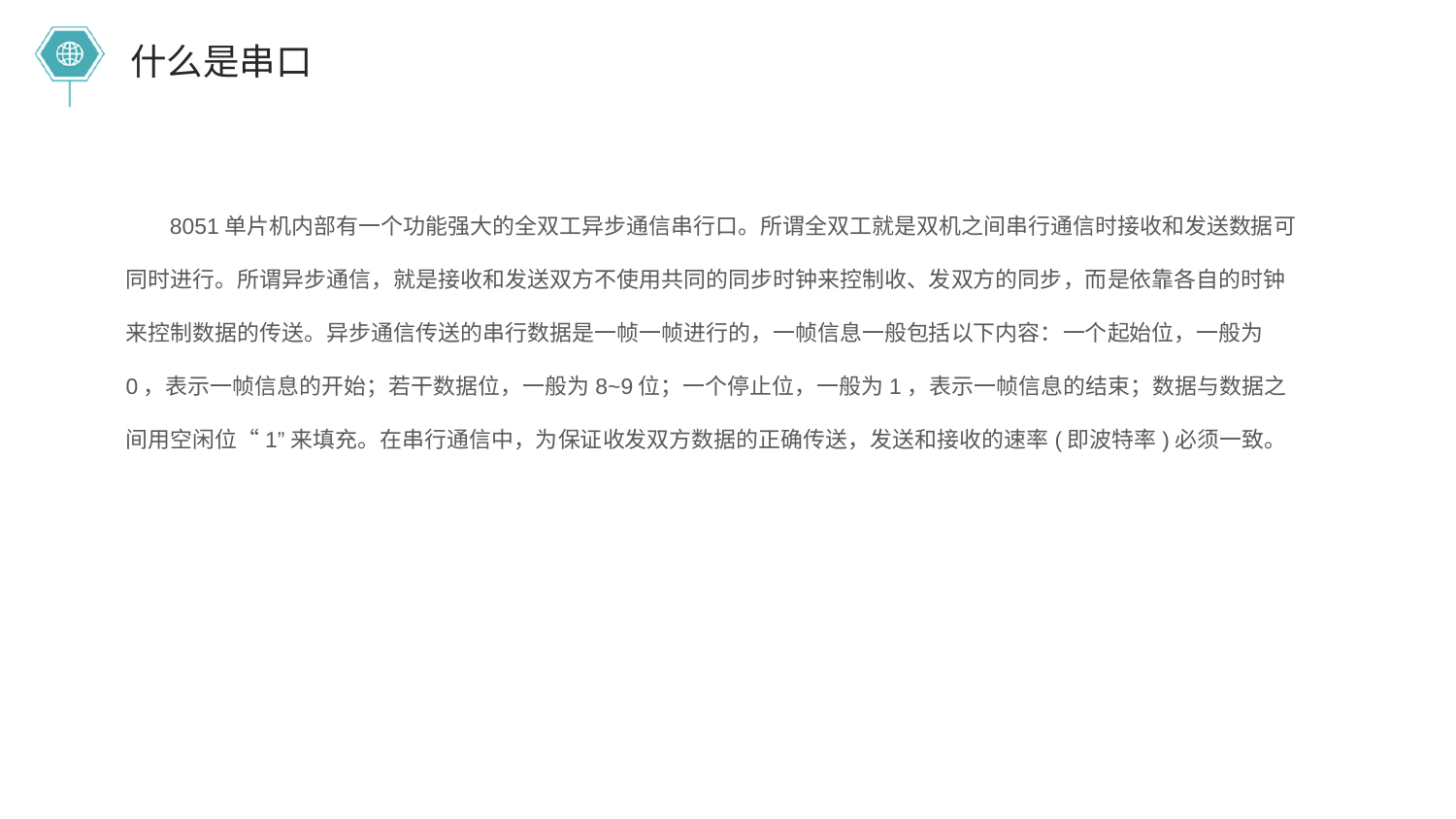

什么是串口
       8051单片机内部有一个功能强大的全双工异步通信串行口。所谓全双工就是双机之间串行通信时接收和发送数据可同时进行。所谓异步通信，就是接收和发送双方不使用共同的同步时钟来控制收、发双方的同步，而是依靠各自的时钟来控制数据的传送。异步通信传送的串行数据是一帧一帧进行的，一帧信息一般包括以下内容：一个起始位，一般为0，表示一帧信息的开始；若干数据位，一般为8~9位；一个停止位，一般为1，表示一帧信息的结束；数据与数据之间用空闲位“1”来填充。在串行通信中，为保证收发双方数据的正确传送，发送和接收的速率(即波特率)必须一致。